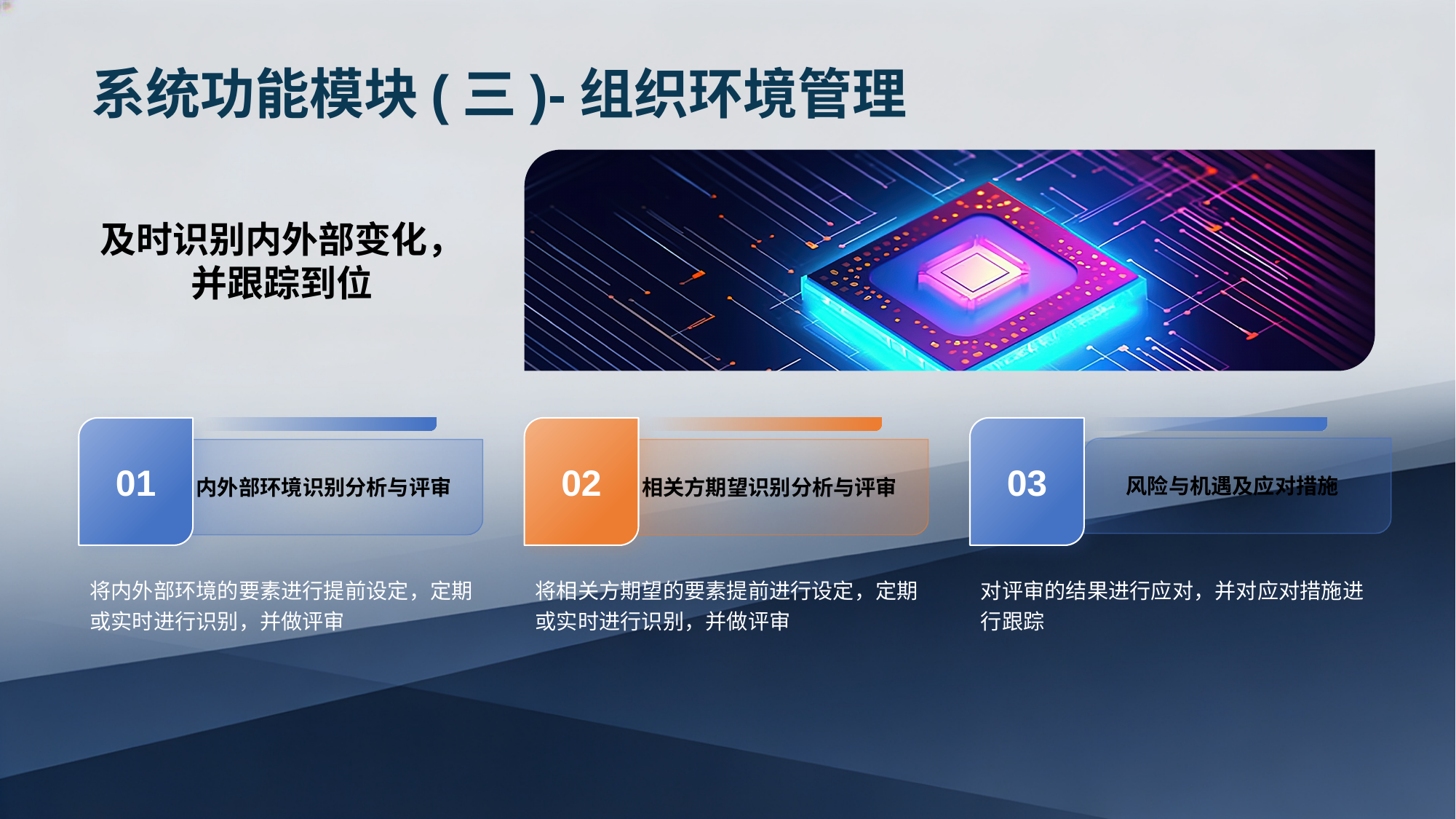

系统功能模块(三)-组织环境管理

及时识别内外部变化，并跟踪到位

01

02

03

风险与机遇及应对措施
内外部环境识别分析与评审
相关方期望识别分析与评审
将内外部环境的要素进行提前设定，定期或实时进行识别，并做评审
将相关方期望的要素提前进行设定，定期或实时进行识别，并做评审
对评审的结果进行应对，并对应对措施进行跟踪